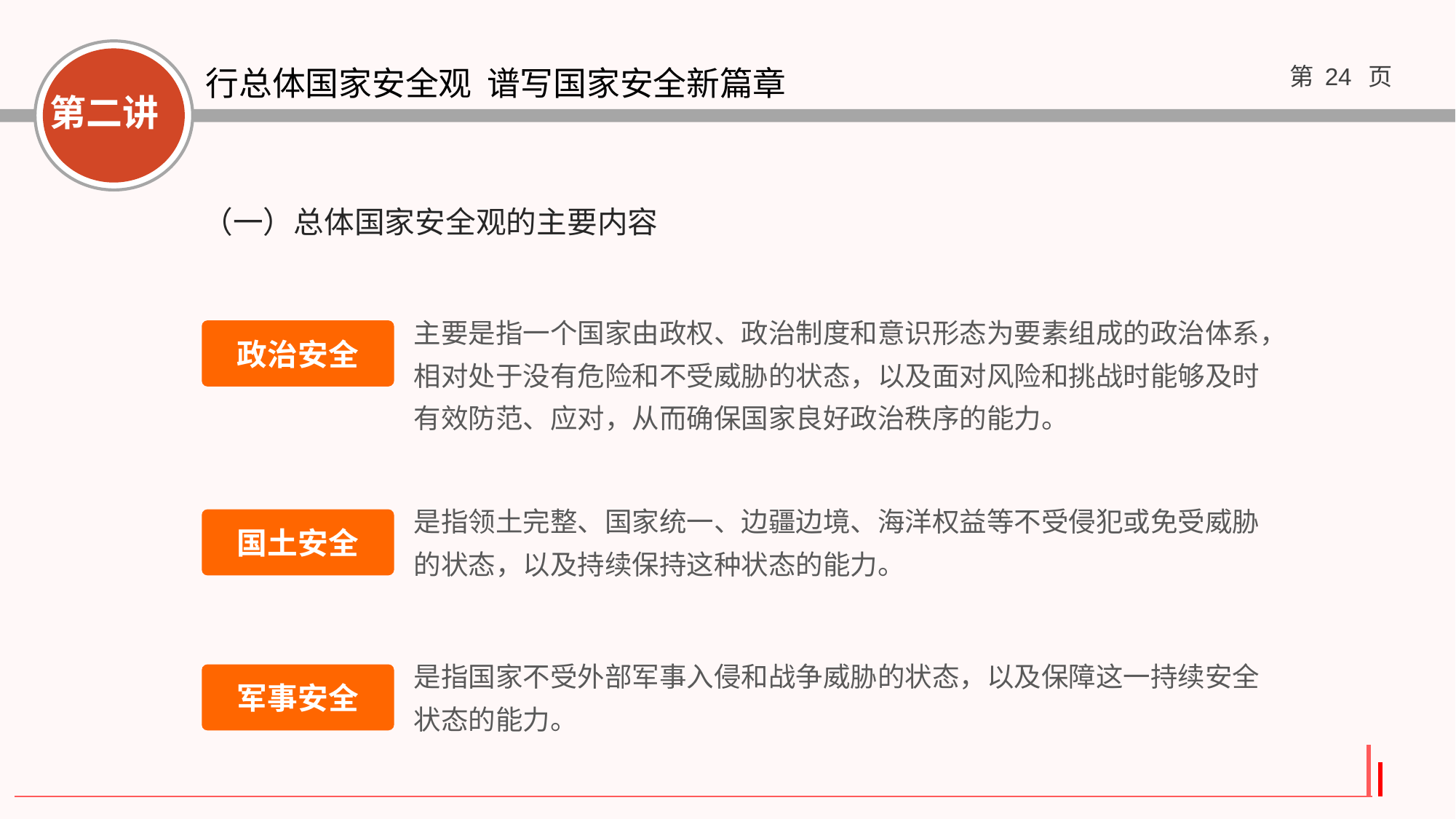

（一）总体国家安全观的主要内容
主要是指一个国家由政权、政治制度和意识形态为要素组成的政治体系，相对处于没有危险和不受威胁的状态，以及面对风险和挑战时能够及时有效防范、应对，从而确保国家良好政治秩序的能力。
政治安全
是指领土完整、国家统一、边疆边境、海洋权益等不受侵犯或免受威胁的状态，以及持续保持这种状态的能力。
国土安全
是指国家不受外部军事入侵和战争威胁的状态，以及保障这一持续安全状态的能力。
军事安全